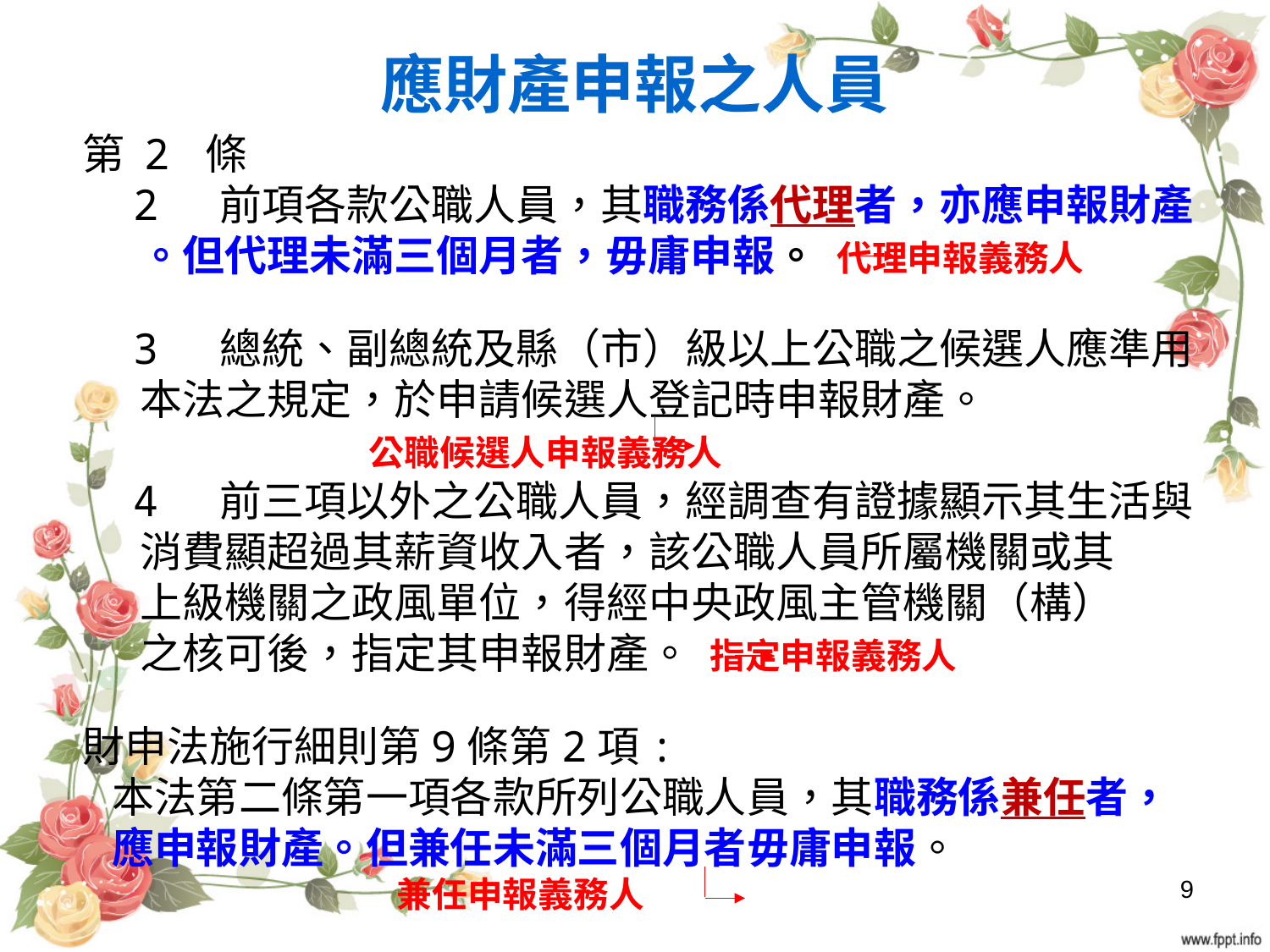

# 應財產申報之人員

第 2 條
  2  前項各款公職人員，其職務係代理者，亦應申報財產
     。但代理未滿三個月者，毋庸申報。  代理申報義務人

  3  總統、副總統及縣（市）級以上公職之候選人應準用
     本法之規定，於申請候選人登記時申報財產。
                             公職候選人申報義務人
  4  前三項以外之公職人員，經調查有證據顯示其生活與
     消費顯超過其薪資收入者，該公職人員所屬機關或其
     上級機關之政風單位，得經中央政風主管機關（構）
     之核可後，指定其申報財產。  指定申報義務人

財申法施行細則第9條第2項:
  本法第二條第一項各款所列公職人員，其職務係兼任者，
  應申報財產。但兼任未滿三個月者毋庸申報。
                                      兼任申報義務人
9